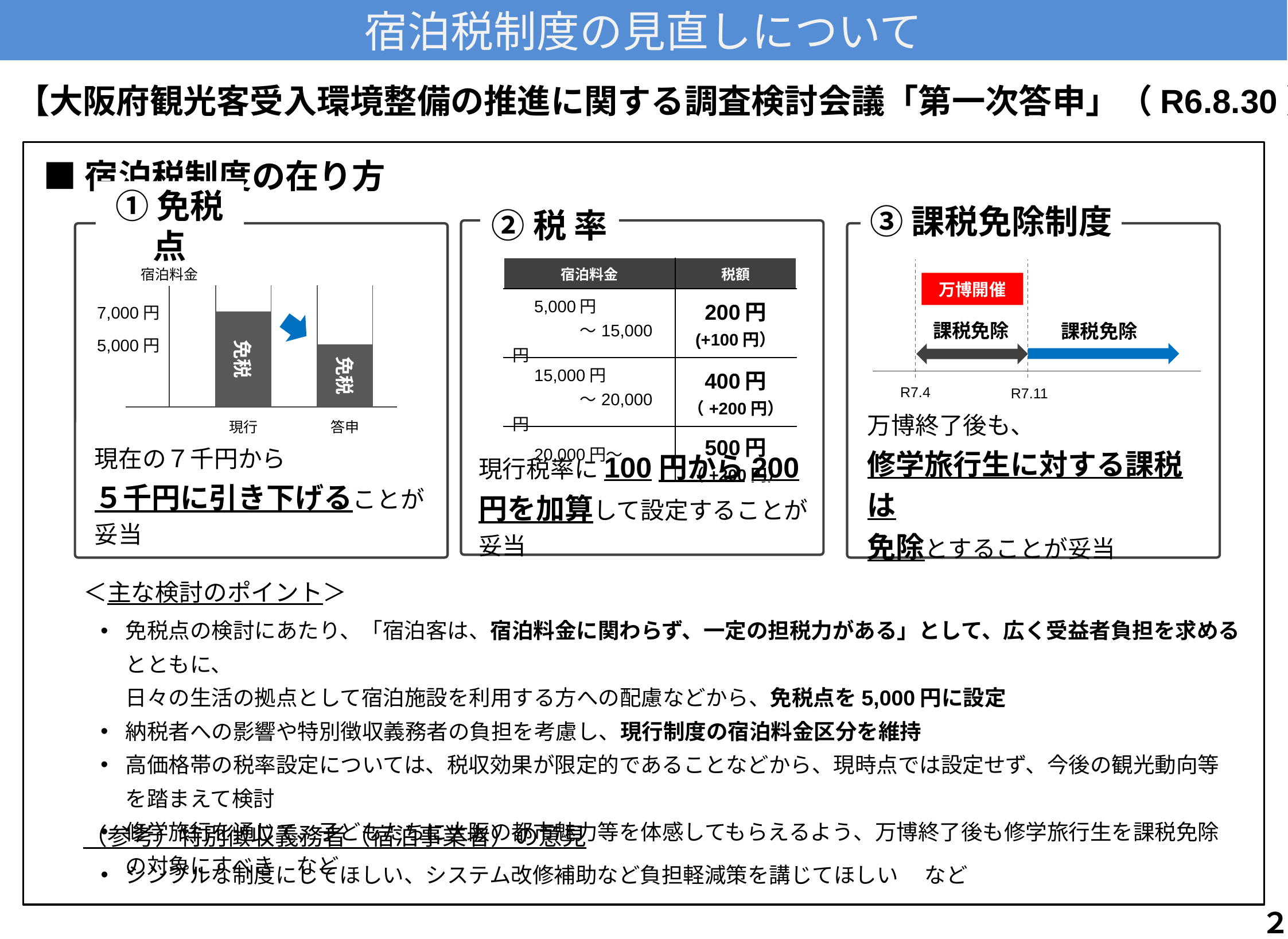

宿泊税制度の見直しについて
【大阪府観光客受入環境整備の推進に関する調査検討会議「第一次答申」（R6.8.30）】

■宿泊税制度の在り方
③課税免除制度
①免税点
②税 率

| 宿泊料金 | 税額 |
| --- | --- |
| 5,000円 　　　　～15,000円 | 200円 (+100円） |
| 15,000円 　　　　～20,000円 | 400円（+200円） |
| 20,000円～ | 500円 （+200円） |
宿泊料金
万博開催
7,000円
免税

課税免除
課税免除
5,000円

免税
R7.4
R7.11
答申
現行
万博終了後も、
修学旅行生に対する課税は
免除とすることが妥当
現在の７千円から
５千円に引き下げることが妥当
現行税率に100円から200円を加算して設定することが妥当
＜主な検討のポイント＞
免税点の検討にあたり、「宿泊客は、宿泊料金に関わらず、一定の担税力がある」として、広く受益者負担を求めるとともに、
日々の生活の拠点として宿泊施設を利用する方への配慮などから、免税点を5,000円に設定
納税者への影響や特別徴収義務者の負担を考慮し、現行制度の宿泊料金区分を維持
高価格帯の税率設定については、税収効果が限定的であることなどから、現時点では設定せず、今後の観光動向等を踏まえて検討
修学旅行を通じて、子どもたちに大阪の都市魅力等を体感してもらえるよう、万博終了後も修学旅行生を課税免除の対象にすべき　など
（参考）特別徴収義務者（宿泊事業者）の意見
シンプルな制度にしてほしい、システム改修補助など負担軽減策を講じてほしい　 など
２